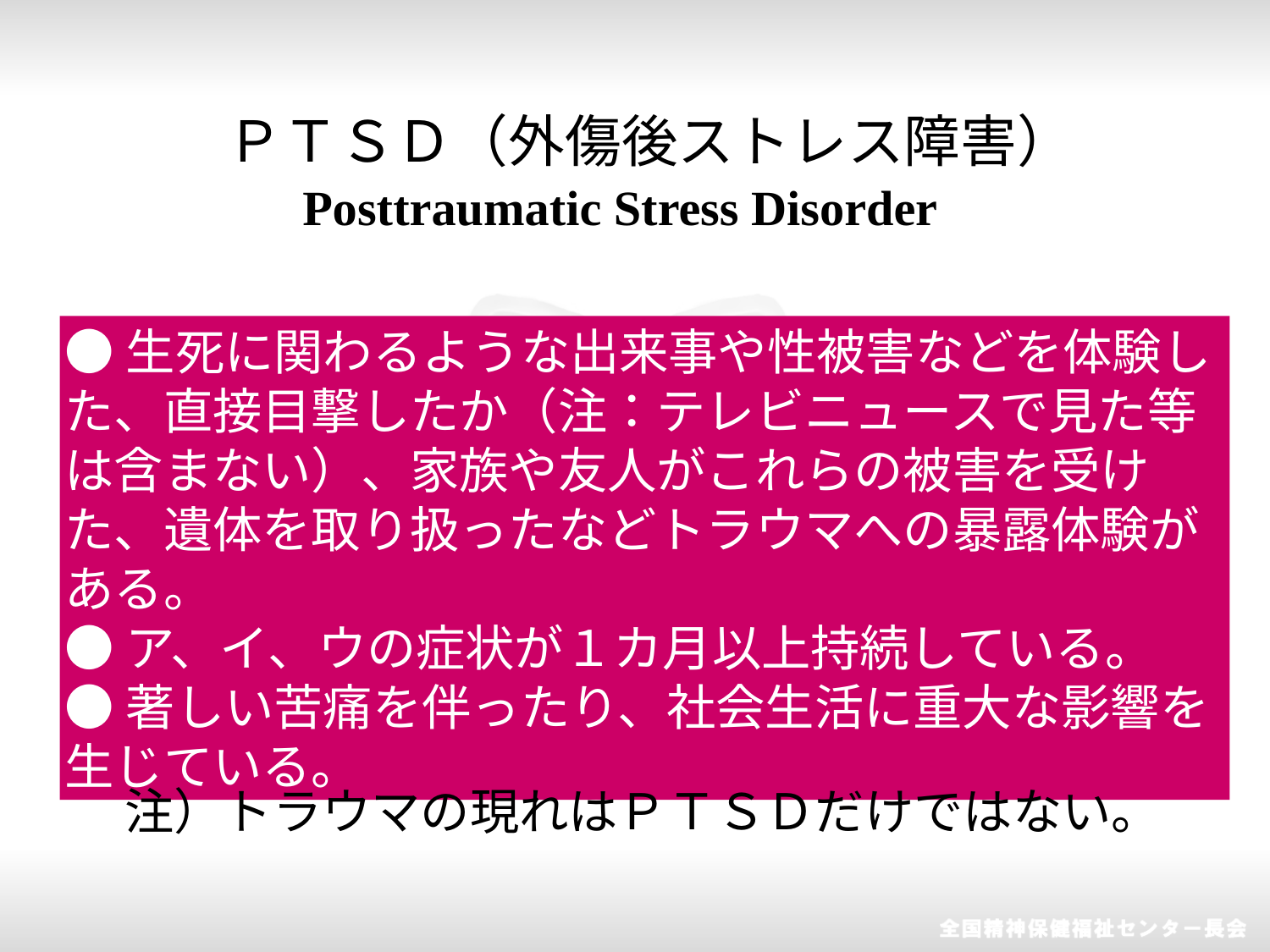

ＰＴＳＤ（外傷後ストレス障害）
Posttraumatic Stress Disorder
●生死に関わるような出来事や性被害などを体験した、直接目撃したか（注：テレビニュースで見た等は含まない）、家族や友人がこれらの被害を受けた、遺体を取り扱ったなどトラウマへの暴露体験がある。
●ア、イ、ウの症状が１カ月以上持続している。
●著しい苦痛を伴ったり、社会生活に重大な影響を生じている。
注）トラウマの現れはＰＴＳＤだけではない。